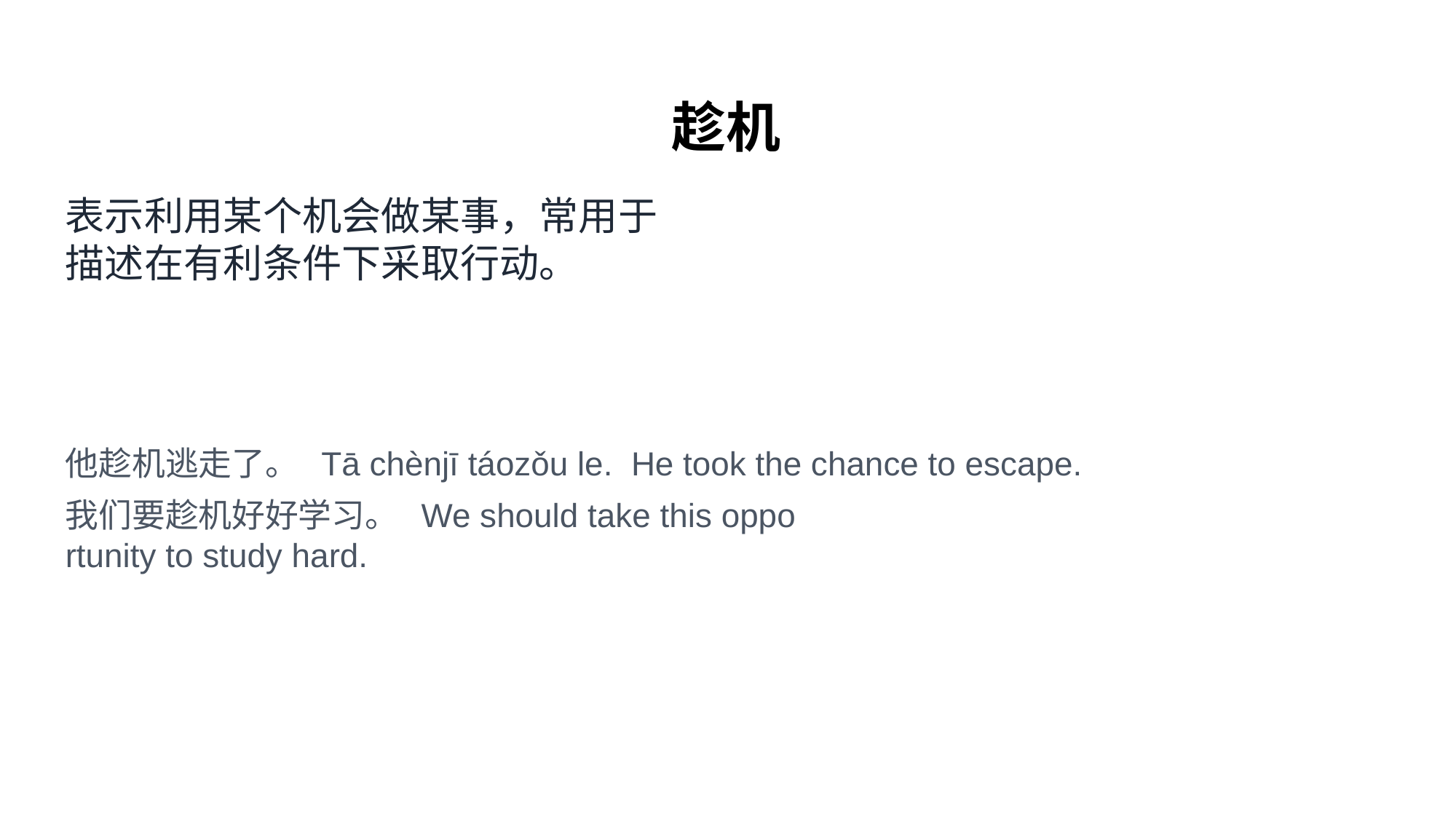

趁机
表示利用某个机会做某事，常用于
描述在有利条件下采取行动。
他趁机逃走了。  Tā chènjī táozǒu le.  He took the chance to escape.
我们要趁机好好学习。  We should take this oppo
rtunity to study hard.